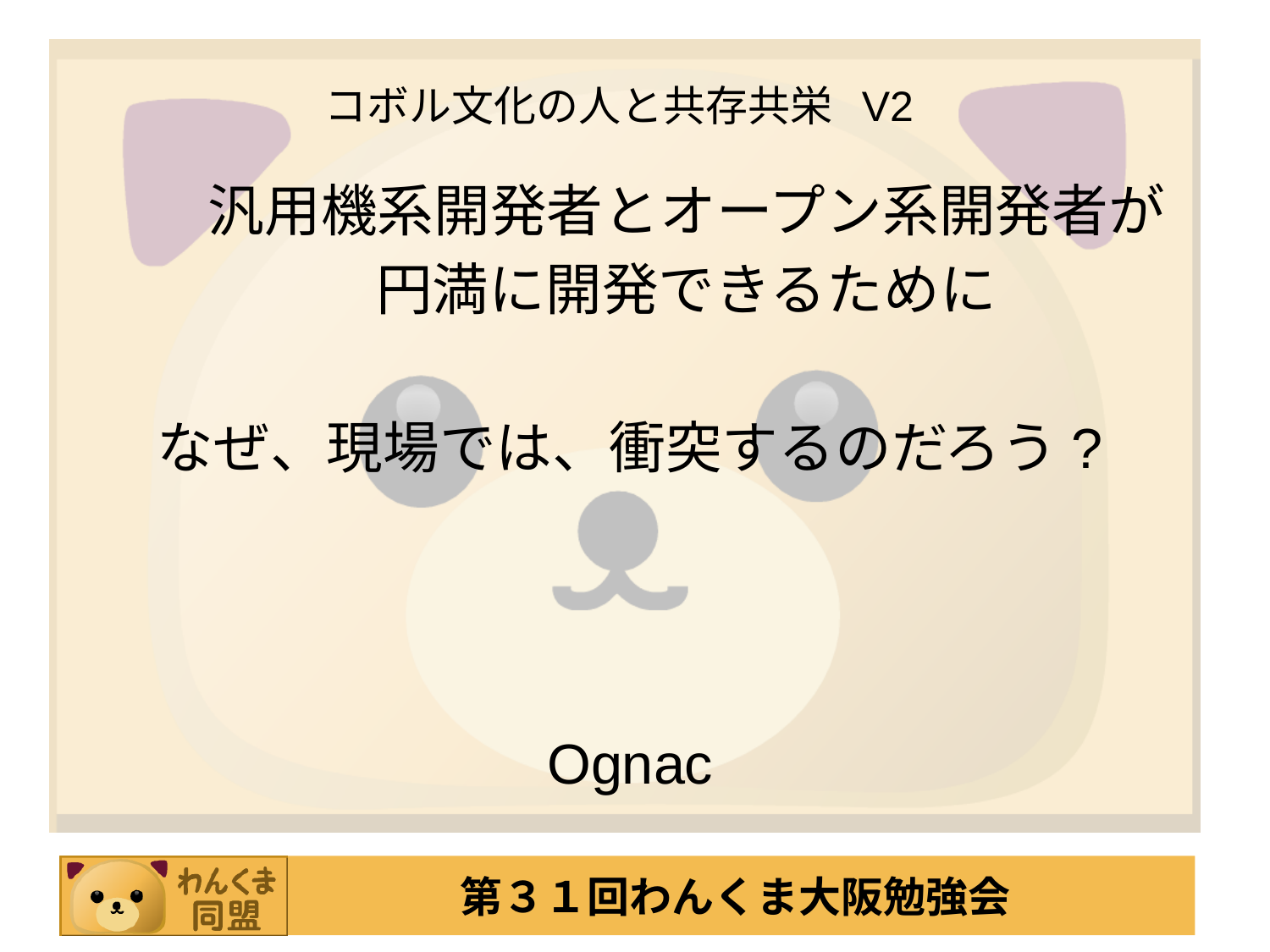

# コボル文化の人と共存共栄  V2
　　汎用機系開発者とオープン系開発者が
　　円満に開発できるために

なぜ、現場では、衝突するのだろう?

Ognac